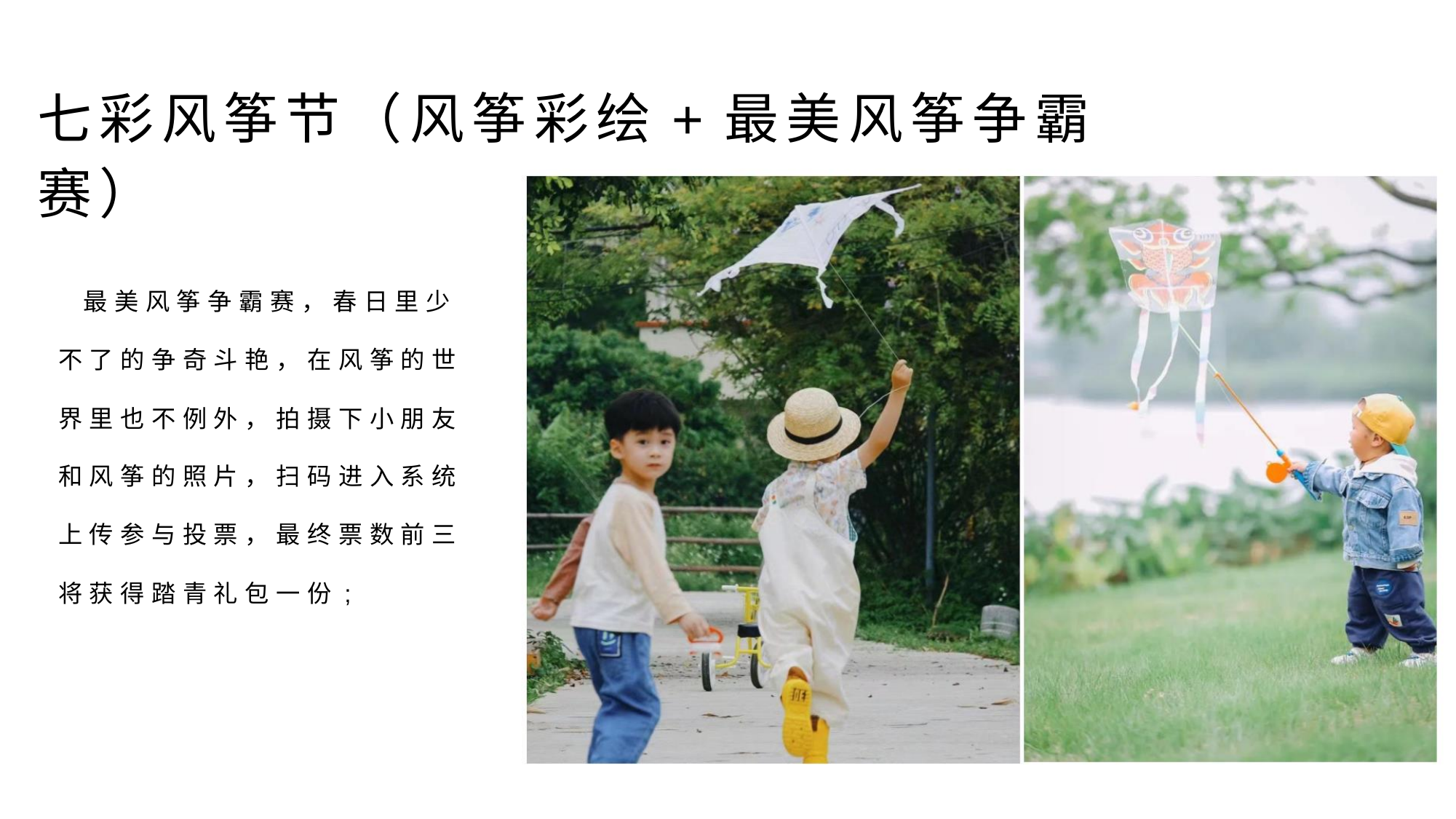

七彩风筝节（风筝彩绘+最美风筝争霸赛）
最 美 风 筝 争 霸 赛 ， 春 日 里 少
不 了 的 争 奇 斗 艳 ， 在 风 筝 的 世
界 里 也 不 例 外 ， 拍 摄 下 小 朋 友
和 风 筝 的 照 片 ， 扫 码 进 入 系 统
上 传 参 与 投 票 ， 最 终 票 数 前 三
将 获 得 踏 青 礼 包 一 份 ;